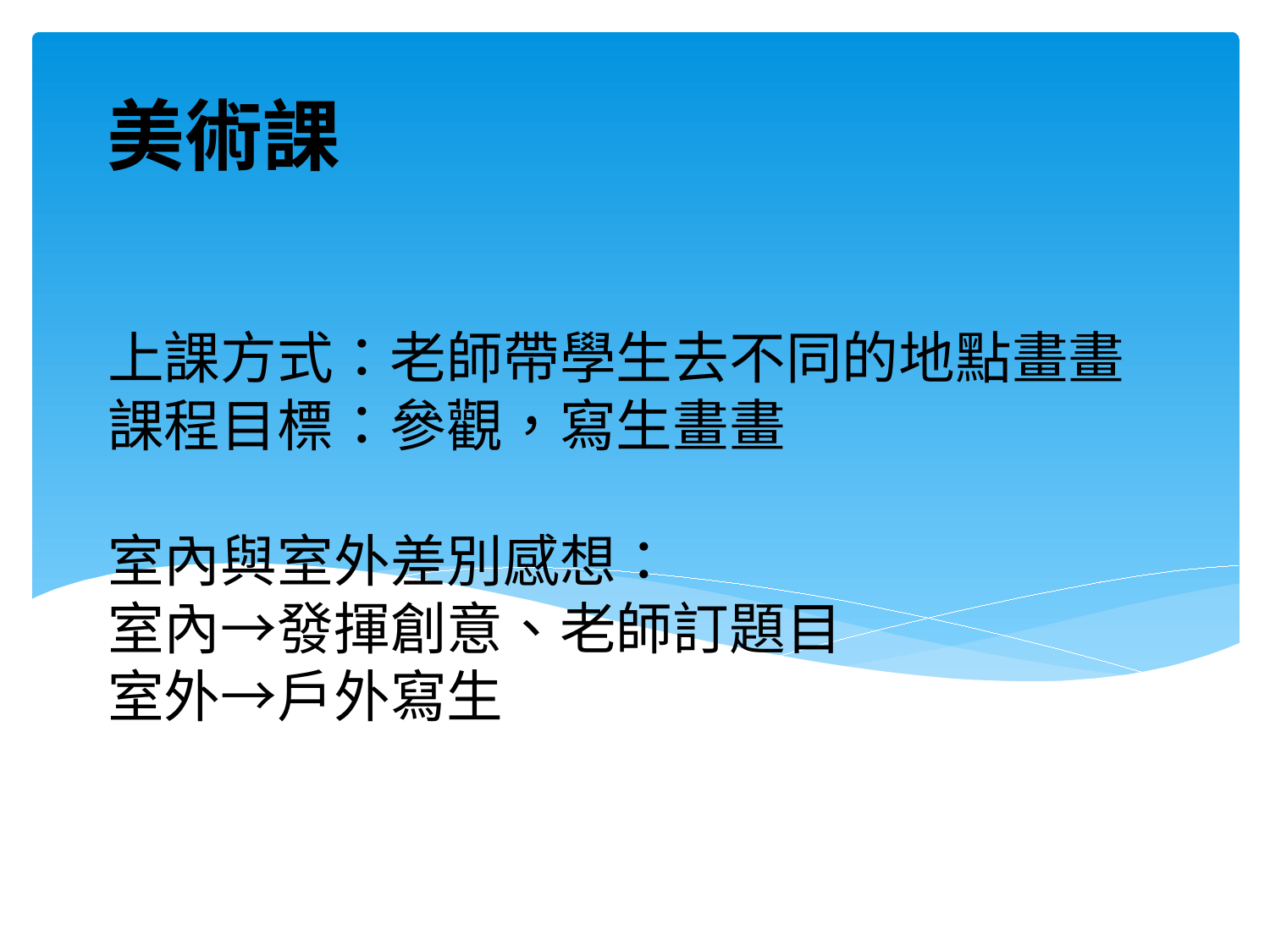

美術課
# 上課方式：老師帶學生去不同的地點畫畫 課程目標：參觀，寫生畫畫 室內與室外差別感想： 室內→發揮創意、老師訂題目 室外→戶外寫生